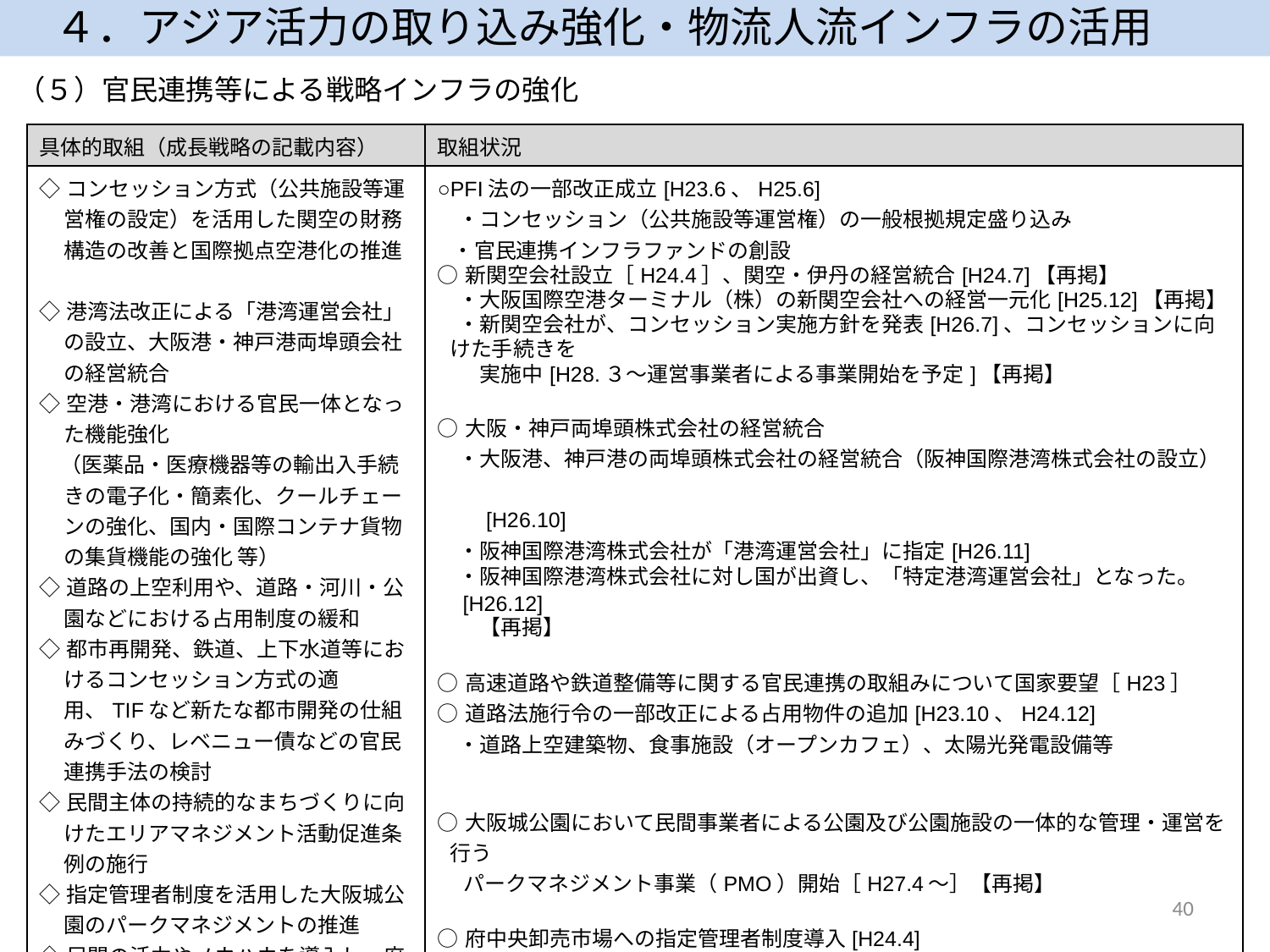

４．アジア活力の取り込み強化・物流人流インフラの活用
（５）官民連携等による戦略インフラの強化
| 具体的取組（成長戦略の記載内容） | 取組状況 |
| --- | --- |
| ◇コンセッション方式（公共施設等運営権の設定）を活用した関空の財務構造の改善と国際拠点空港化の推進　 ◇港湾法改正による「港湾運営会社」の設立、大阪港・神戸港両埠頭会社の経営統合 ◇空港・港湾における官民一体となった機能強化 　（医薬品・医療機器等の輸出入手続きの電子化・簡素化、クールチェーンの強化、国内・国際コンテナ貨物の集貨機能の強化 等） ◇道路の上空利用や、道路・河川・公園などにおける占用制度の緩和 ◇都市再開発、鉄道、上下水道等におけるコンセッション方式の適用、TIFなど新たな都市開発の仕組みづくり、レベニュー債などの官民連携手法の検討 ◇民間主体の持続的なまちづくりに向けたエリアマネジメント活動促進条例の施行 ◇指定管理者制度を活用した大阪城公園のパークマネジメントの推進 ◇民間の活力やノウハウを導入し、府市の４中央卸売市場の競争力強化を検討 ◇府県域を超えた戦略的なインフラの整備・維持管理に向けた、近畿地方整備局の関西広域連合への移管 | ○PFI法の一部改正成立[H23.6、H25.6] 　・コンセッション（公共施設等運営権）の一般根拠規定盛り込み ・官民連携インフラファンドの創設 ○新関空会社設立［H24.4］、関空・伊丹の経営統合[H24.7]【再掲】 　・大阪国際空港ターミナル（株）の新関空会社への経営一元化[H25.12]【再掲】 　・新関空会社が、コンセッション実施方針を発表[H26.7]、コンセッションに向けた手続きを 　　実施中[H28.３～運営事業者による事業開始を予定]【再掲】 ○大阪・神戸両埠頭株式会社の経営統合 　・大阪港、神戸港の両埠頭株式会社の経営統合（阪神国際港湾株式会社の設立）　　 　　[H26.10] 　・阪神国際港湾株式会社が「港湾運営会社」に指定[H26.11] 　・阪神国際港湾株式会社に対し国が出資し、「特定港湾運営会社」となった。[H26.12] 　　【再掲】 ○高速道路や鉄道整備等に関する官民連携の取組みについて国家要望［H23］ ○道路法施行令の一部改正による占用物件の追加[H23.10、H24.12] 　・道路上空建築物、食事施設（オープンカフェ）、太陽光発電設備等 ○大阪城公園において民間事業者による公園及び公園施設の一体的な管理・運営を行う　 　 パークマネジメント事業（PMO）開始［H27.4～］【再掲】 ○府中央卸売市場への指定管理者制度導⼊[H24.4] |
40